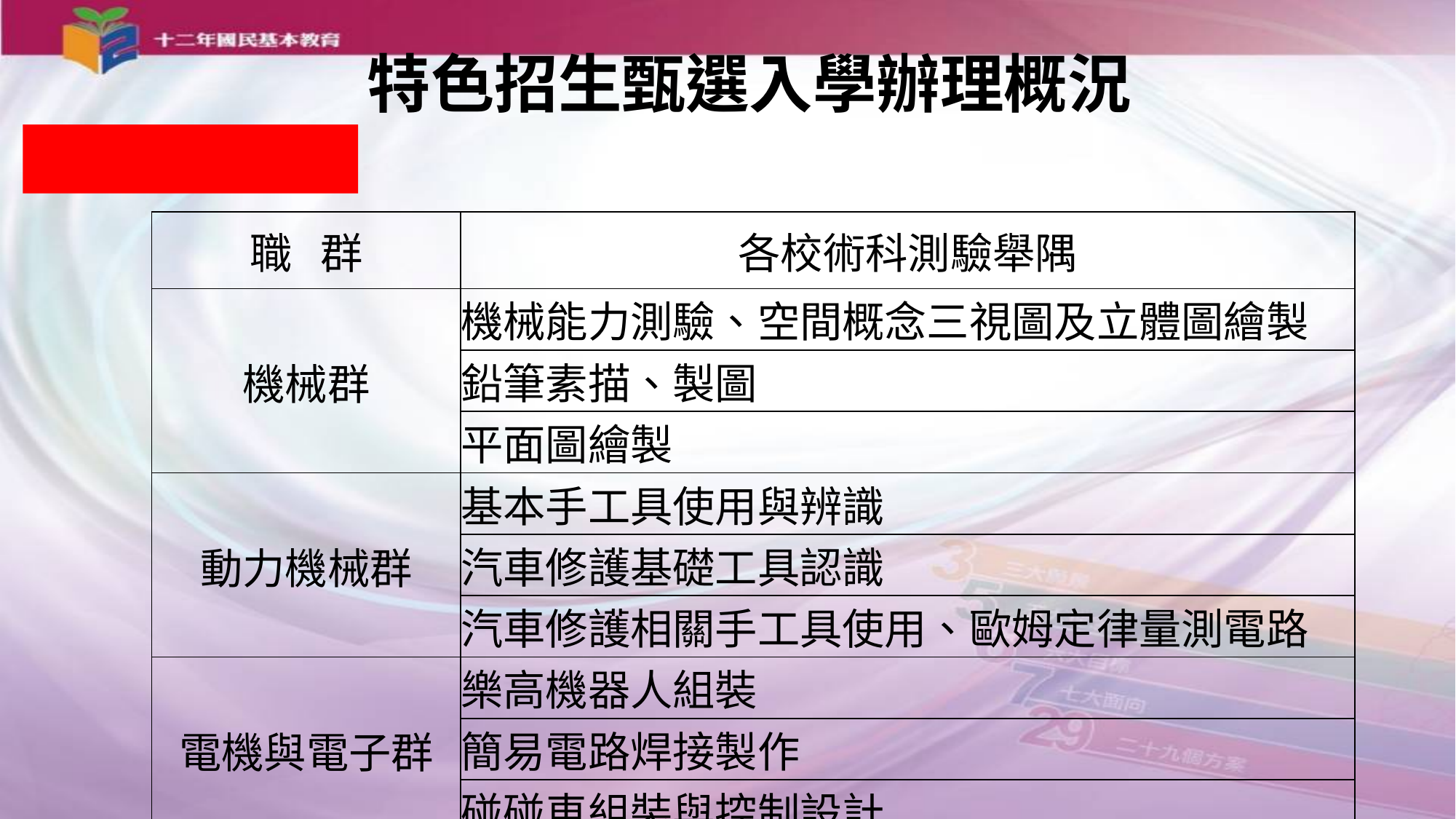

特色招生甄選入學辦理概況
術科考試舉隅(一)
| 職 群 | 各校術科測驗舉隅 |
| --- | --- |
| 機械群 | 機械能力測驗、空間概念三視圖及立體圖繪製 |
|  | 鉛筆素描、製圖 |
|  | 平面圖繪製 |
| 動力機械群 | 基本手工具使用與辨識 |
|  | 汽車修護基礎工具認識 |
|  | 汽車修護相關手工具使用、歐姆定律量測電路 |
| 電機與電子群 | 樂高機器人組裝 |
|  | 簡易電路焊接製作 |
|  | 碰碰車組裝與控制設計 |